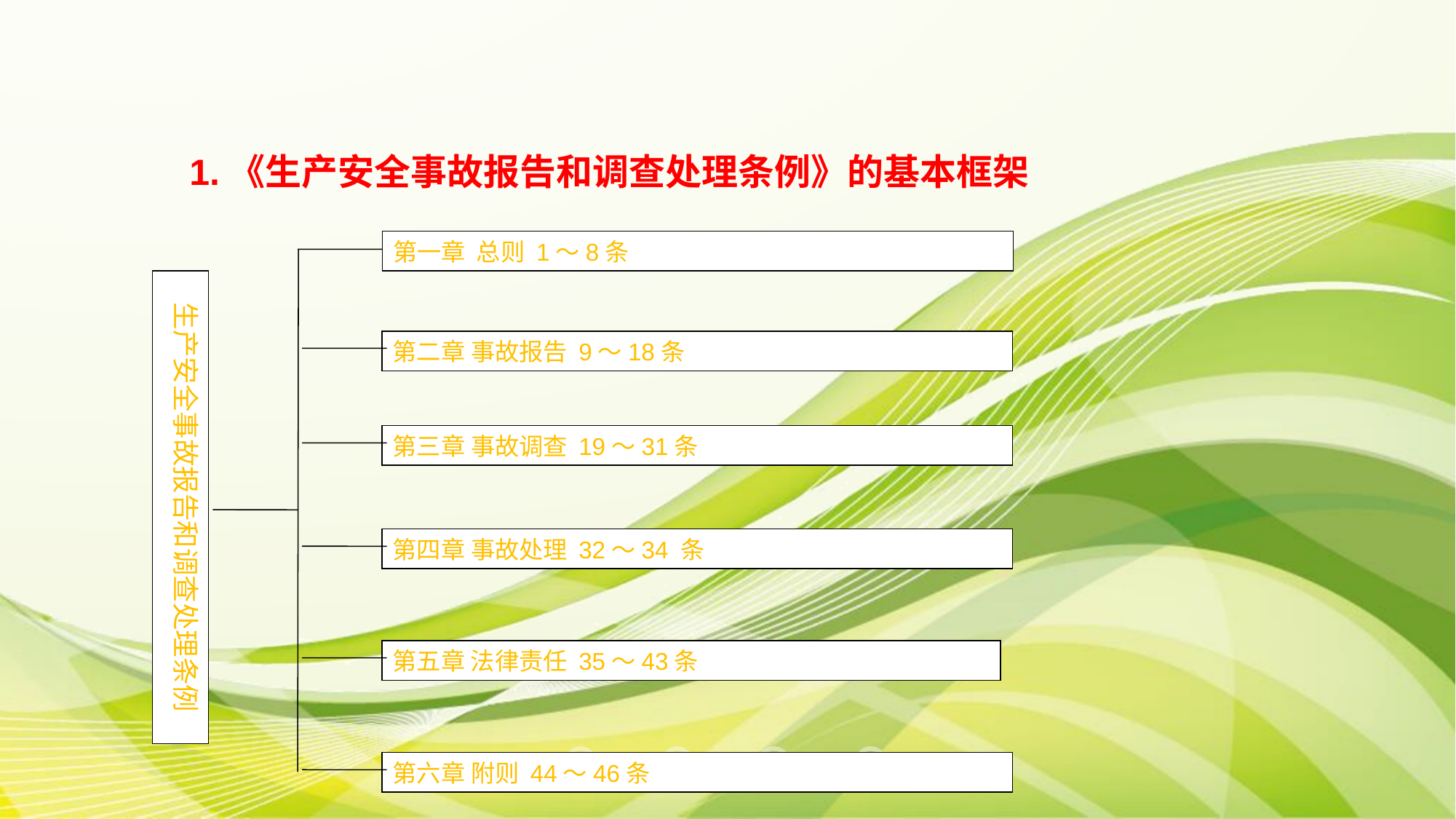

1.《生产安全事故报告和调查处理条例》的基本框架
第一章  总则 1～8条

生产安全事故报告和调查处理条例
第二章 事故报告 9～18条

第三章 事故调查 19～31条

第四章 事故处理 32～34 条

第五章 法律责任 35～43条

第六章 附则 44～46条